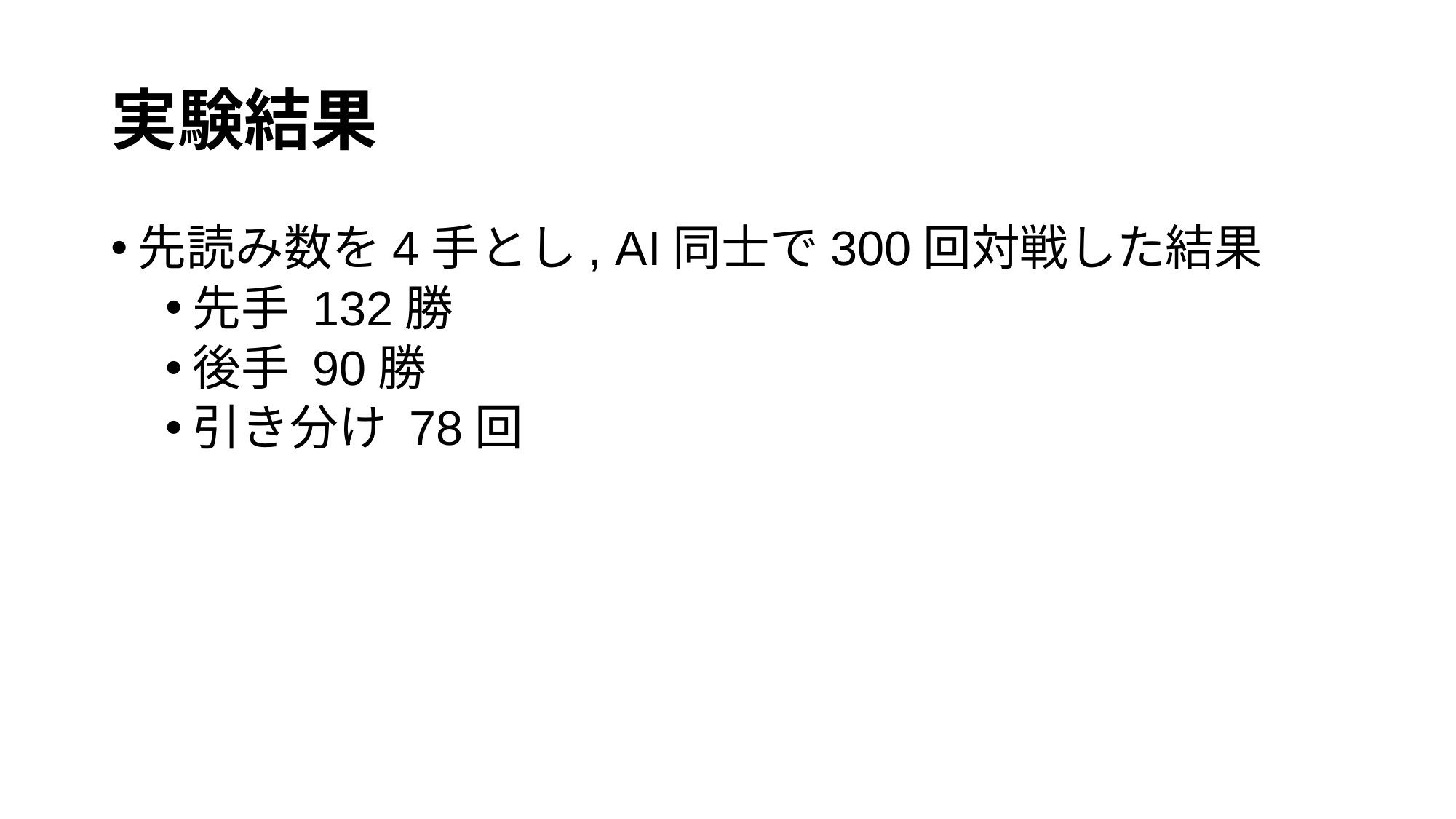

# 実験結果
先読み数を4手とし, AI同士で300回対戦した結果
先手 132勝
後手 90勝
引き分け 78回